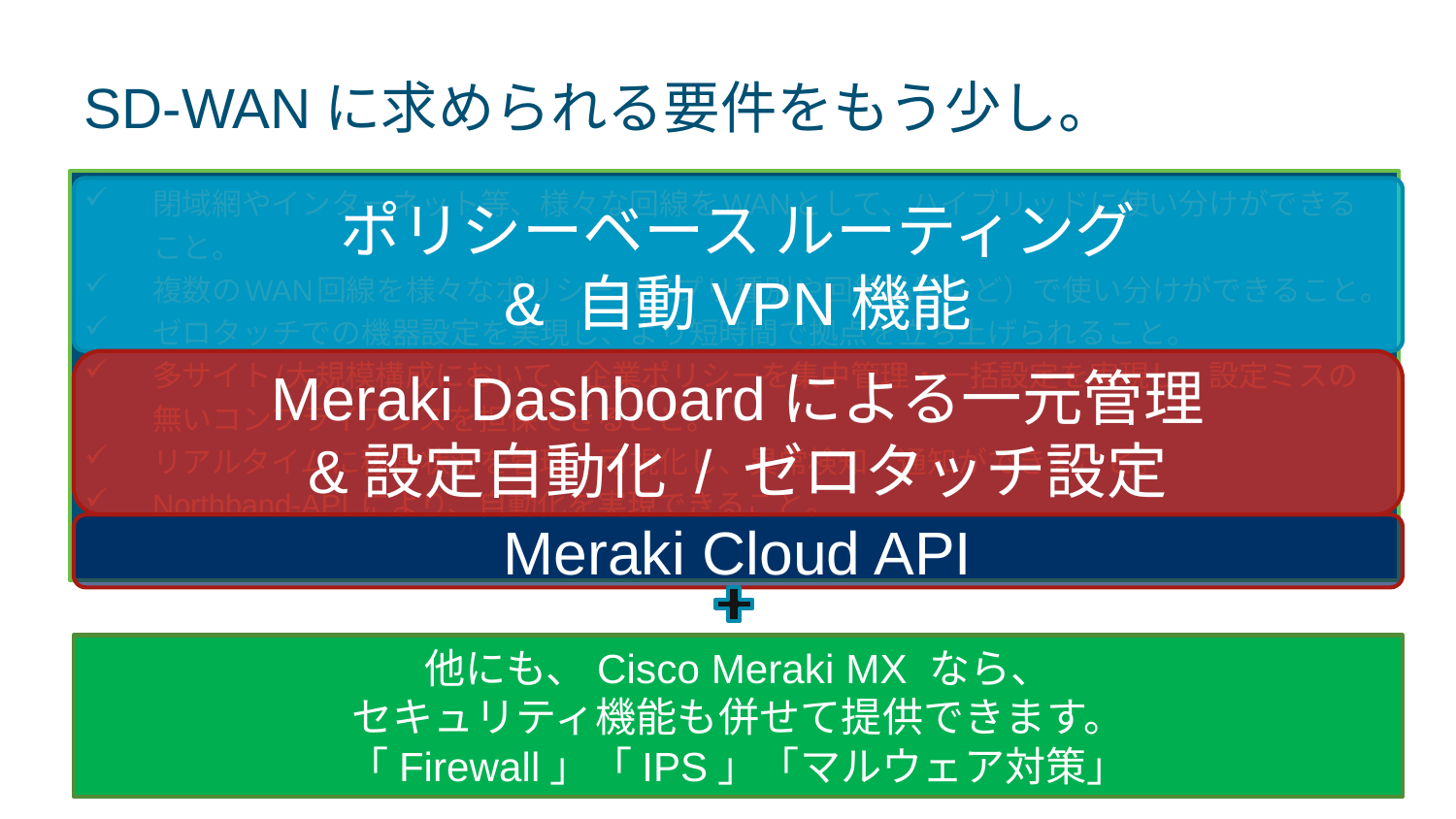

# SD-WANに求められる要件をもう少し。
閉域網やインターネット等、様々な回線をWANとして、ハイブリッドに使い分けができること。
複数のWAN回線を様々なポリシー（アプリ種別や回線品質など）で使い分けができること。
ゼロタッチでの機器設定を実現し、より短時間で拠点を立ち上げられること。
多サイト/大規模構成において、企業ポリシーを集中管理・一括設定を実現し、設定ミスの無いコンプライアンスを担保できること。
リアルタイムに稼働状況を管理・可視化し、異常検知・通知ができること。
Northband-API により、自動化を実現できること。
ポリシーベース ルーティング
& 自動VPN機能
Meraki Dashboardによる一元管理
&設定自動化 / ゼロタッチ設定
Meraki Cloud API

他にも、Cisco Meraki MX なら、
セキュリティ機能も併せて提供できます。
「Firewall」「IPS」「マルウェア対策」